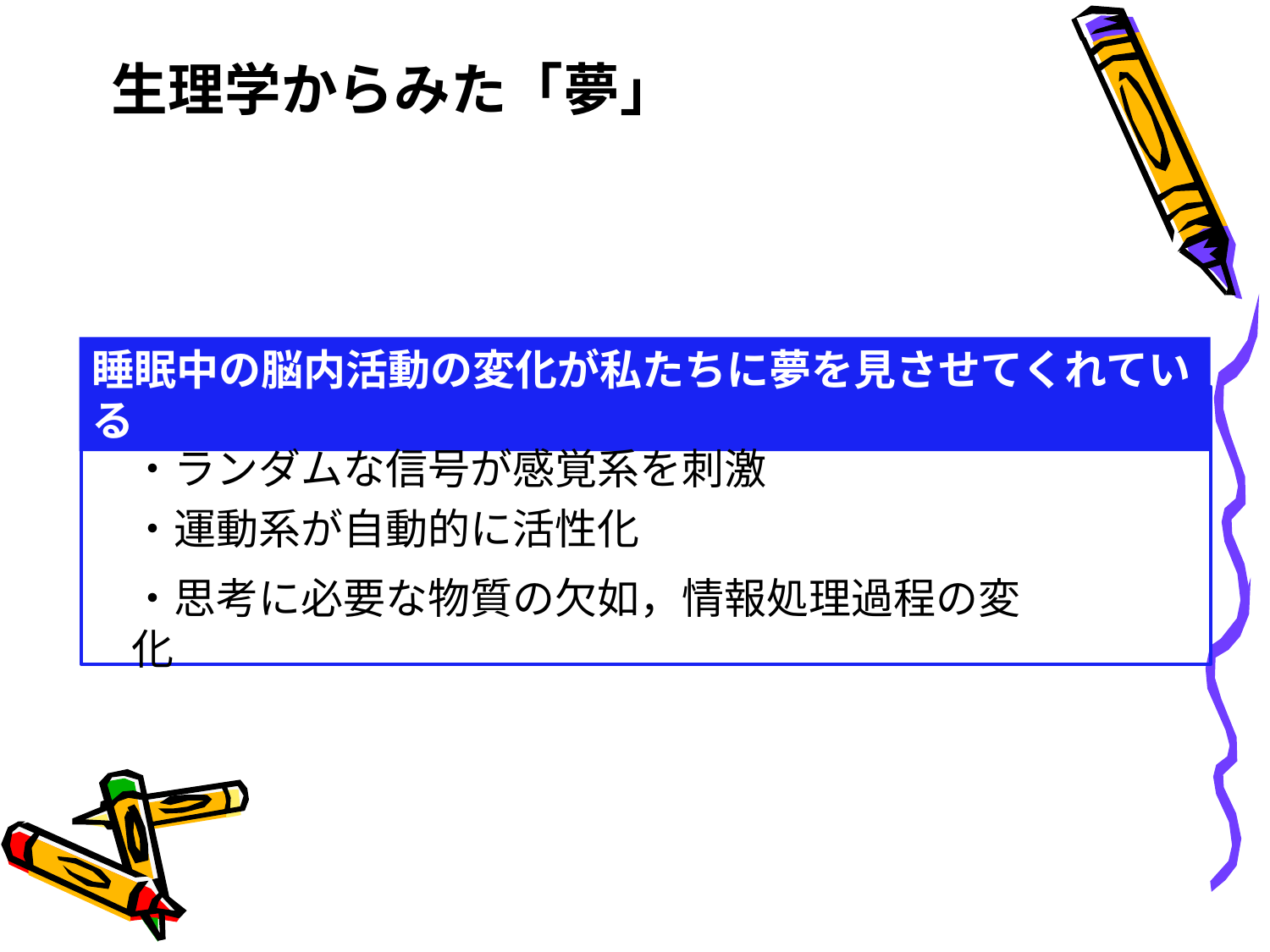

生理学からみた「夢」
睡眠中の脳内活動の変化が私たちに夢を見させてくれている

・ランダムな信号が感覚系を刺激
・運動系が自動的に活性化
・思考に必要な物質の欠如，情報処理過程の変化